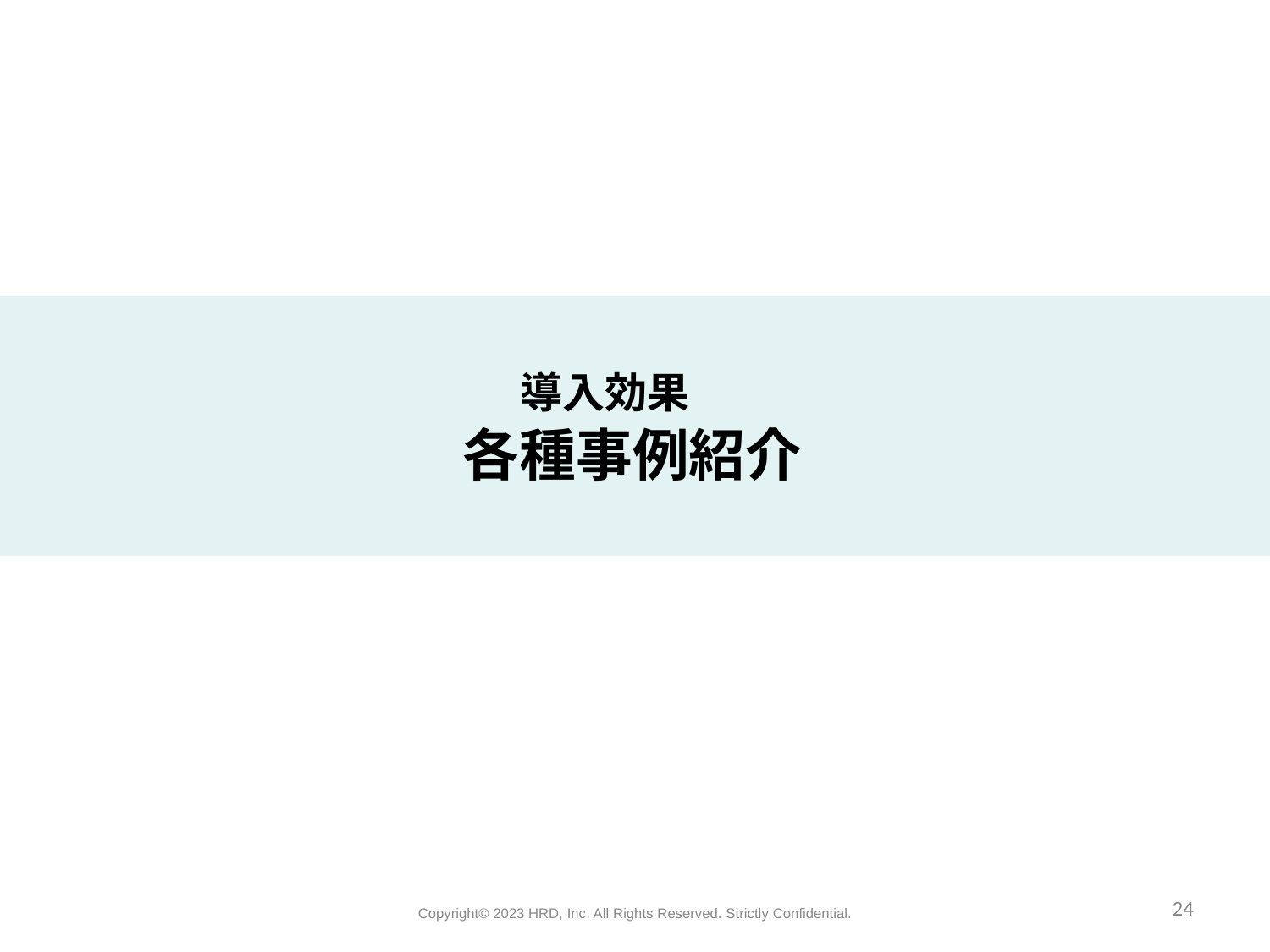

導入効果
各種事例紹介
24
Copyright©️ 2023 HRD, Inc. All Rights Reserved. Strictly Confidential.